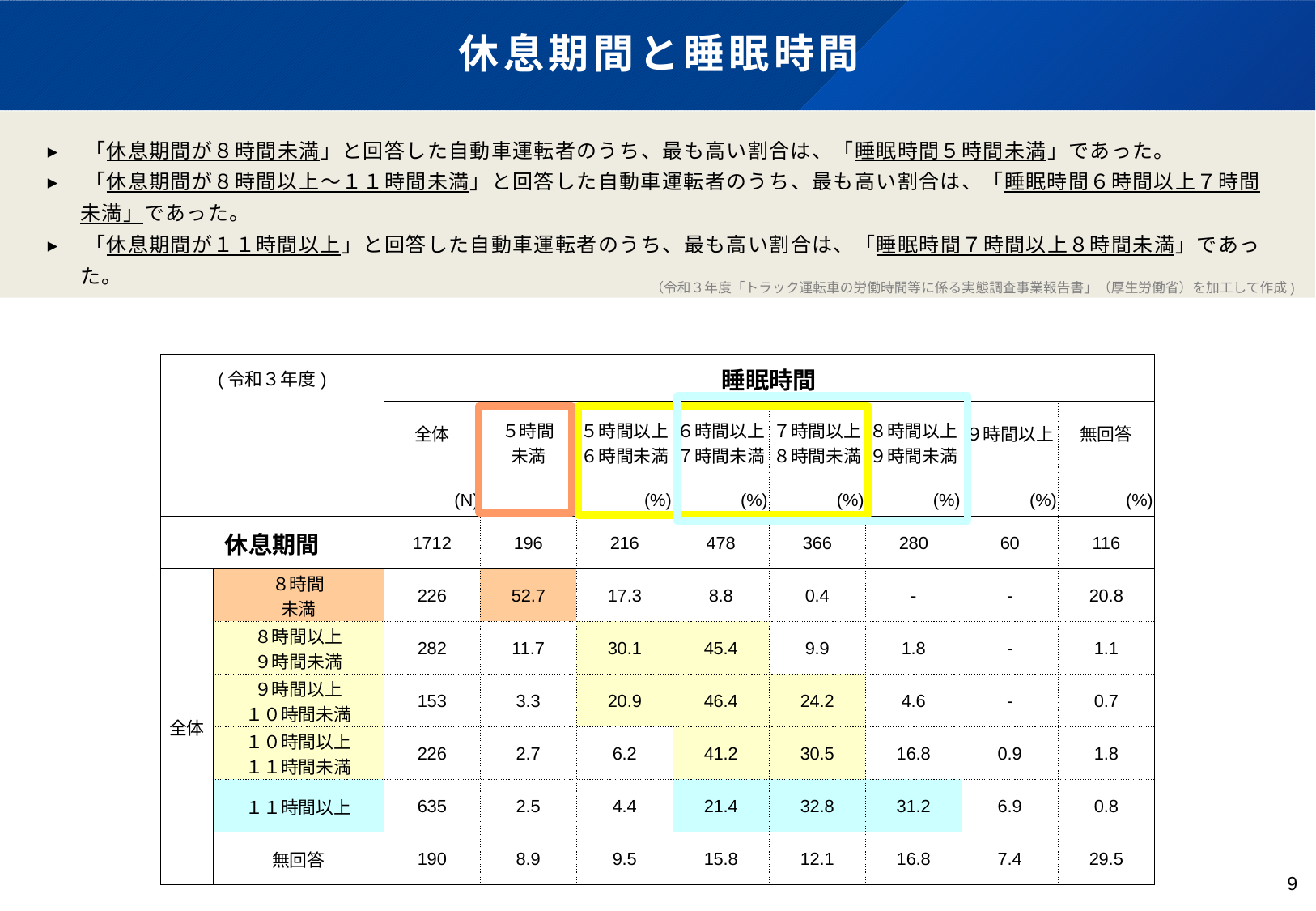

# 休息期間と睡眠時間
▸　「休息期間が８時間未満」と回答した自動車運転者のうち、最も高い割合は、「睡眠時間５時間未満」であった。
▸　「休息期間が８時間以上～１１時間未満」と回答した自動車運転者のうち、最も高い割合は、「睡眠時間６時間以上７時間
　  未満」であった。
▸　「休息期間が１１時間以上」と回答した自動車運転者のうち、最も高い割合は、「睡眠時間７時間以上８時間未満」であっ
　  た。
（令和３年度「トラック運転車の労働時間等に係る実態調査事業報告書」（厚生労働省）を加工して作成)
| (令和３年度) |  |  | 睡眠時間 |  |  |  |  |  |  |  |
| --- | --- | --- | --- | --- | --- | --- | --- | --- | --- | --- |
|  |  |  | 全体 | ５時間 未満 | ５時間以上 ６時間未満 | ６時間以上 ７時間未満 | ７時間以上 ８時間未満 | ８時間以上 ９時間未満 | ９時間以上 | 無回答 |
|  |  |  | (N) |  | (%) | (%) | (%) | (%) | (%) | (%) |
| 休息期間 |  |  | 1712 | 196 | 216 | 478 | 366 | 280 | 60 | 116 |
| 全体 | ８時間 未満 |  | 226 | 52.7 | 17.3 | 8.8 | 0.4 | - | - | 20.8 |
|  | ８時間以上 ９時間未満 |  | 282 | 11.7 | 30.1 | 45.4 | 9.9 | 1.8 | - | 1.1 |
|  | ９時間以上 １０時間未満 |  | 153 | 3.3 | 20.9 | 46.4 | 24.2 | 4.6 | - | 0.7 |
|  | １０時間以上 １１時間未満 |  | 226 | 2.7 | 6.2 | 41.2 | 30.5 | 16.8 | 0.9 | 1.8 |
|  | １１時間以上 |  | 635 | 2.5 | 4.4 | 21.4 | 32.8 | 31.2 | 6.9 | 0.8 |
|  | 無回答 |  | 190 | 8.9 | 9.5 | 15.8 | 12.1 | 16.8 | 7.4 | 29.5 |

9